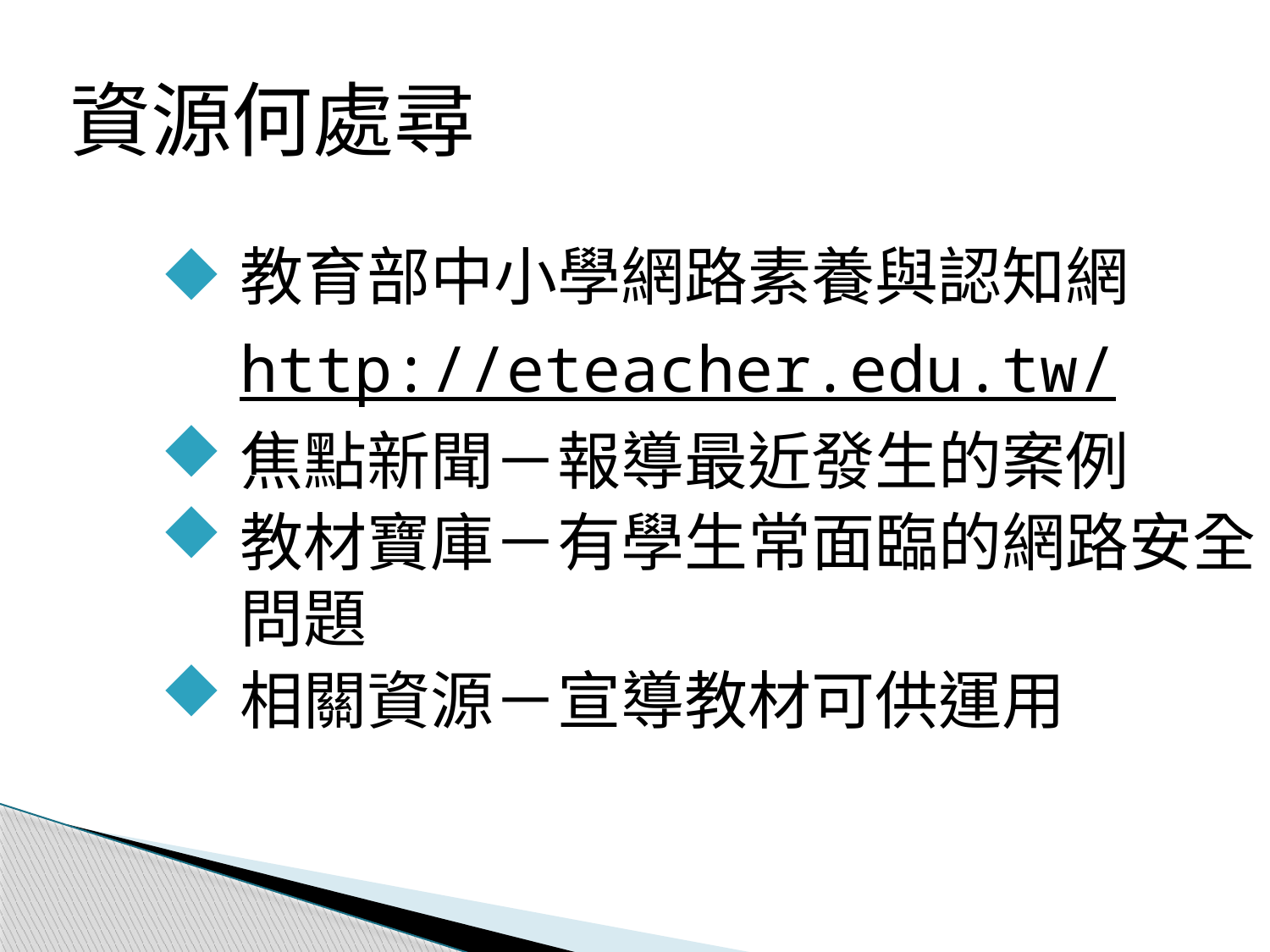

資源何處尋
教育部中小學網路素養與認知網
http://eteacher.edu.tw/
焦點新聞－報導最近發生的案例
教材寶庫－有學生常面臨的網路安全問題
相關資源－宣導教材可供運用